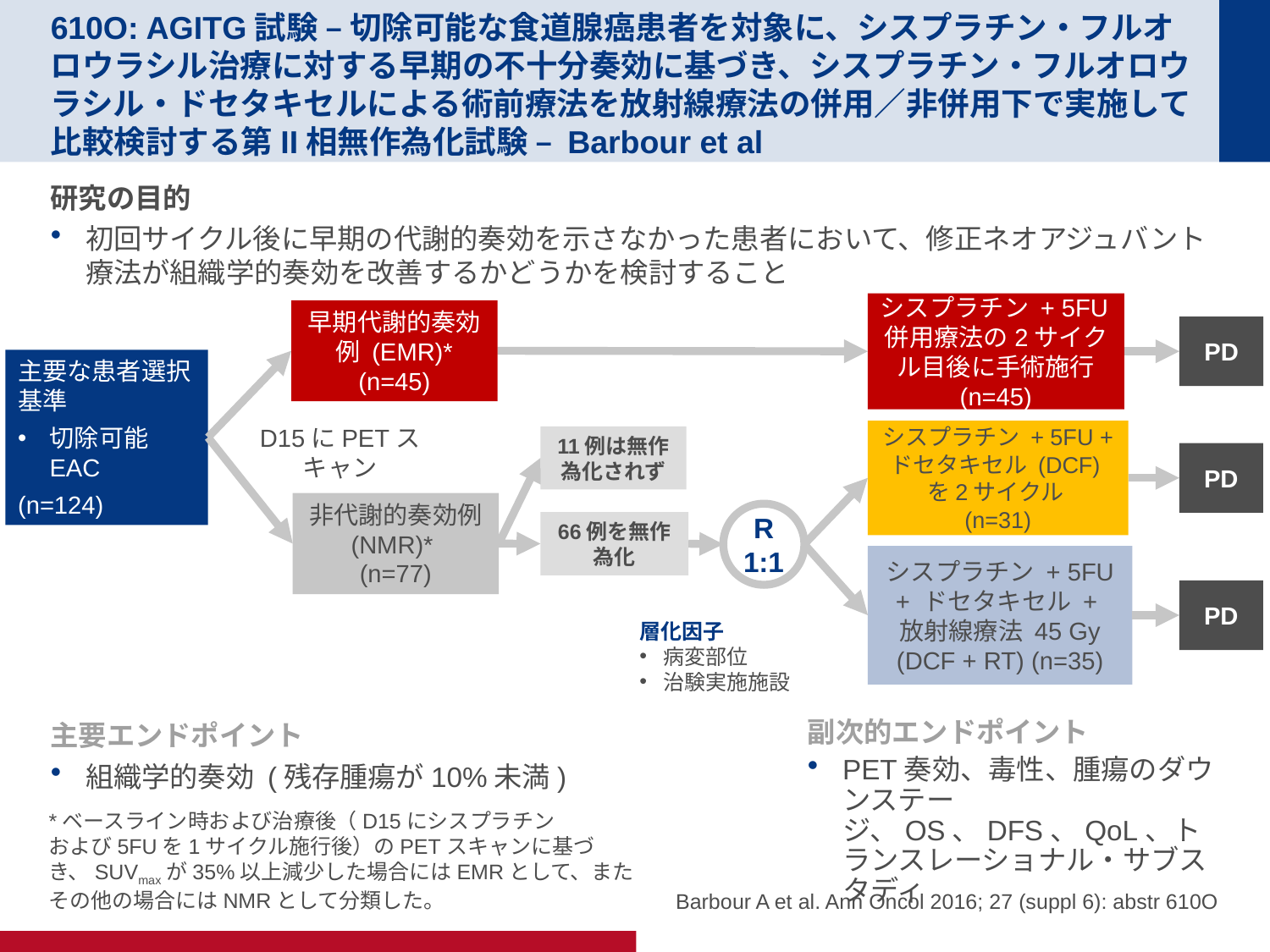

# 610O: AGITG試験 – 切除可能な食道腺癌患者を対象に、シスプラチン・フルオロウラシル治療に対する早期の不十分奏効に基づき、シスプラチン・フルオロウラシル・ドセタキセルによる術前療法を放射線療法の併用／非併用下で実施して比較検討する第II相無作為化試験 – Barbour et al
研究の目的
初回サイクル後に早期の代謝的奏効を示さなかった患者において、修正ネオアジュバント療法が組織学的奏効を改善するかどうかを検討すること
シスプラチン + 5FU併用療法の2サイクル目後に手術施行 (n=45)
早期代謝的奏効例 (EMR)* (n=45)
PD
主要な患者選択基準
切除可能EAC
(n=124)
D15にPETスキャン
シスプラチン + 5FU + ドセタキセル (DCF)を2サイクル
(n=31)
11例は無作為化されず
PD
非代謝的奏効例 (NMR)*
(n=77)
R
1:1
66例を無作為化
シスプラチン + 5FU + ドセタキセル +
放射線療法 45 Gy (DCF + RT) (n=35)
PD
層化因子
病変部位
治験実施施設
主要エンドポイント
組織学的奏効 (残存腫瘍が10%未満)
副次的エンドポイント
PET奏効、毒性、腫瘍のダウンステージ、OS、DFS、QoL、トランスレーショナル・サブスタディ

*ベースライン時および治療後（D15にシスプラチン
および5FUを1サイクル施行後）のPETスキャンに基づき、SUVmaxが35%以上減少した場合にはEMRとして、またその他の場合にはNMRとして分類した。
Barbour A et al. Ann Oncol 2016; 27 (suppl 6): abstr 610O